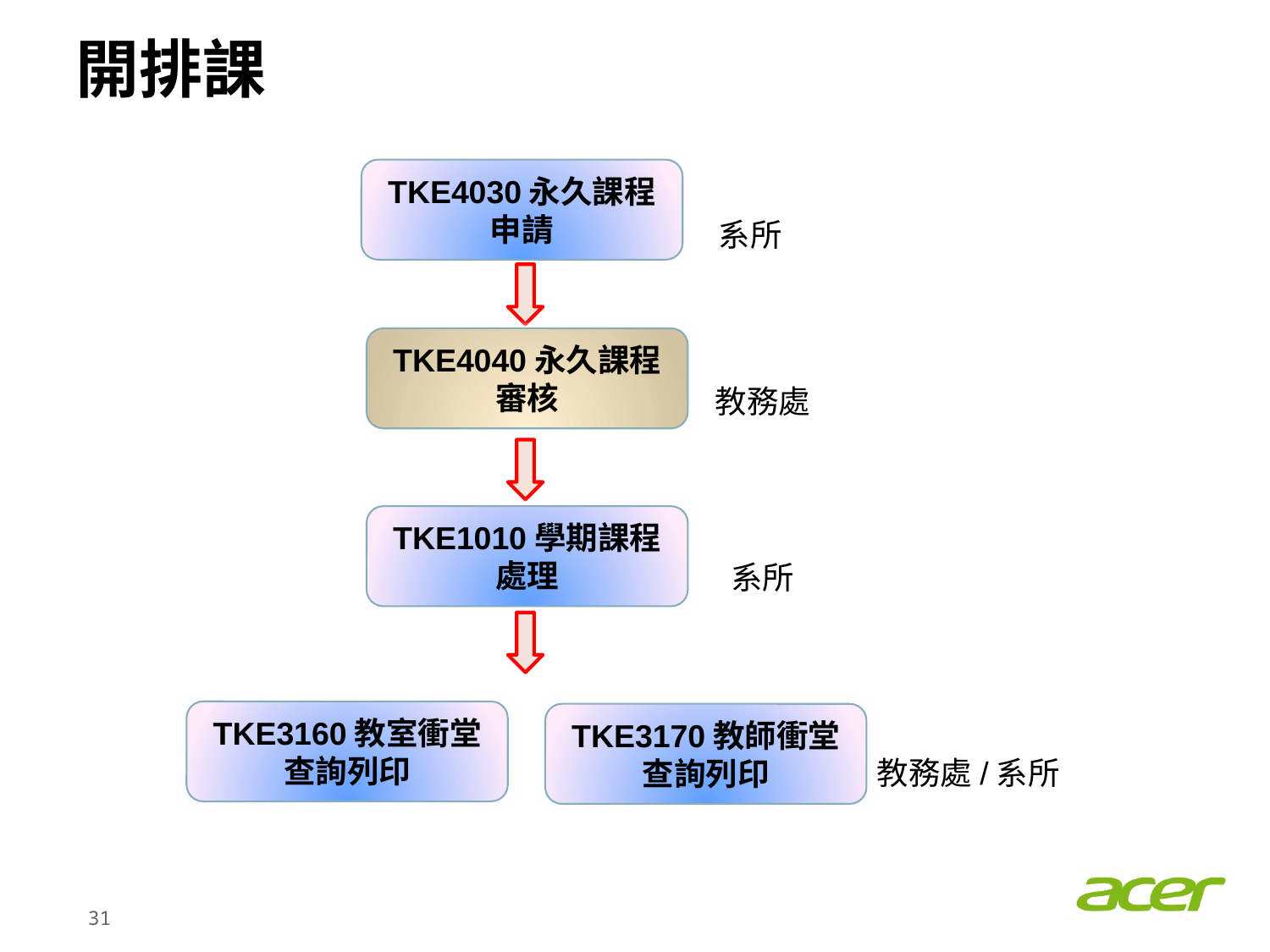

# 開排課
TKE4030永久課程申請
系所

TKE4040永久課程審核
教務處

TKE1010學期課程處理
系所

TKE3160教室衝堂查詢列印
TKE3170教師衝堂查詢列印
教務處/系所
31